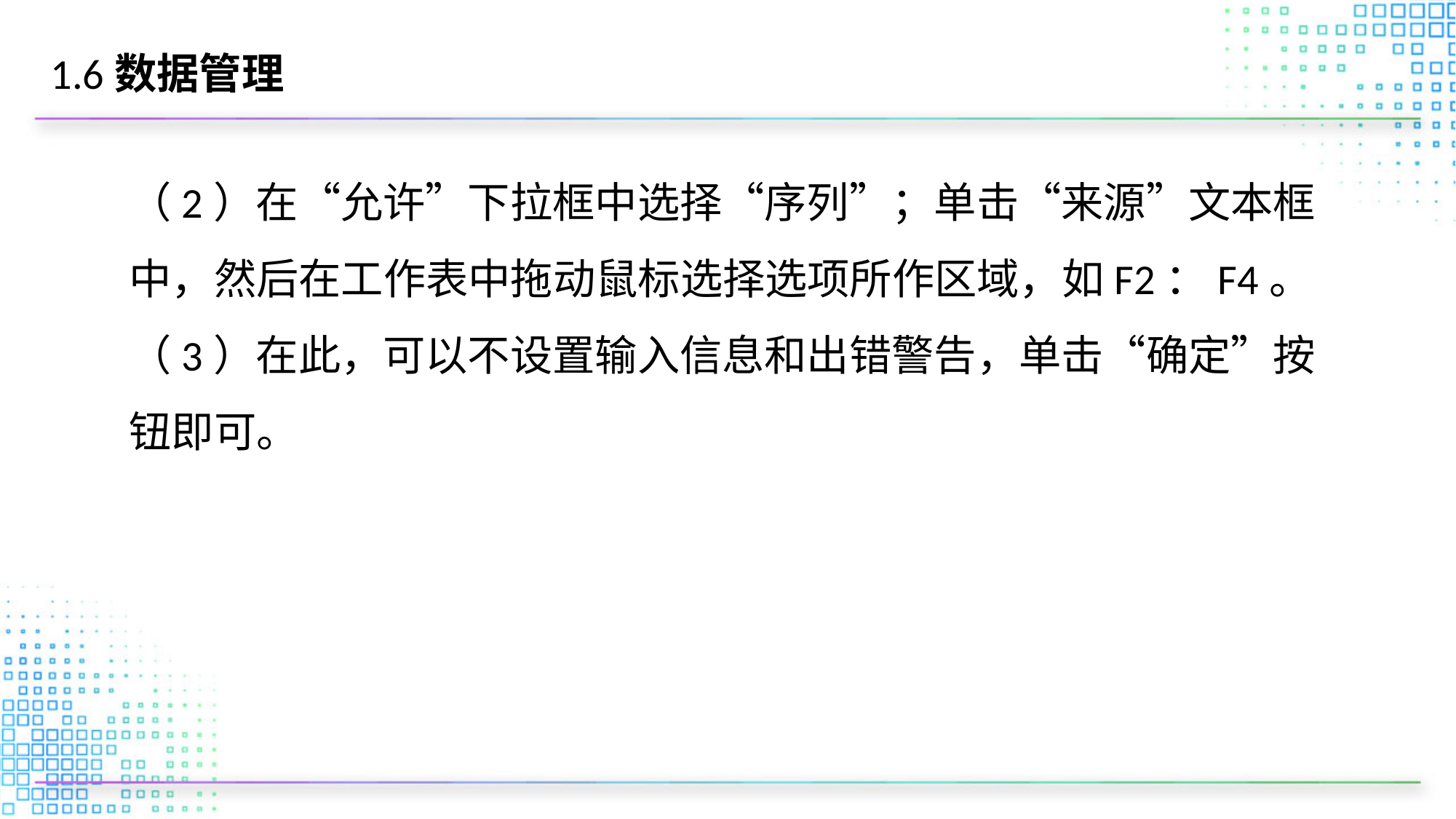

# 1.6数据管理
（2）在“允许”下拉框中选择“序列”；单击“来源”文本框中，然后在工作表中拖动鼠标选择选项所作区域，如F2：F4。
（3）在此，可以不设置输入信息和出错警告，单击“确定”按钮即可。